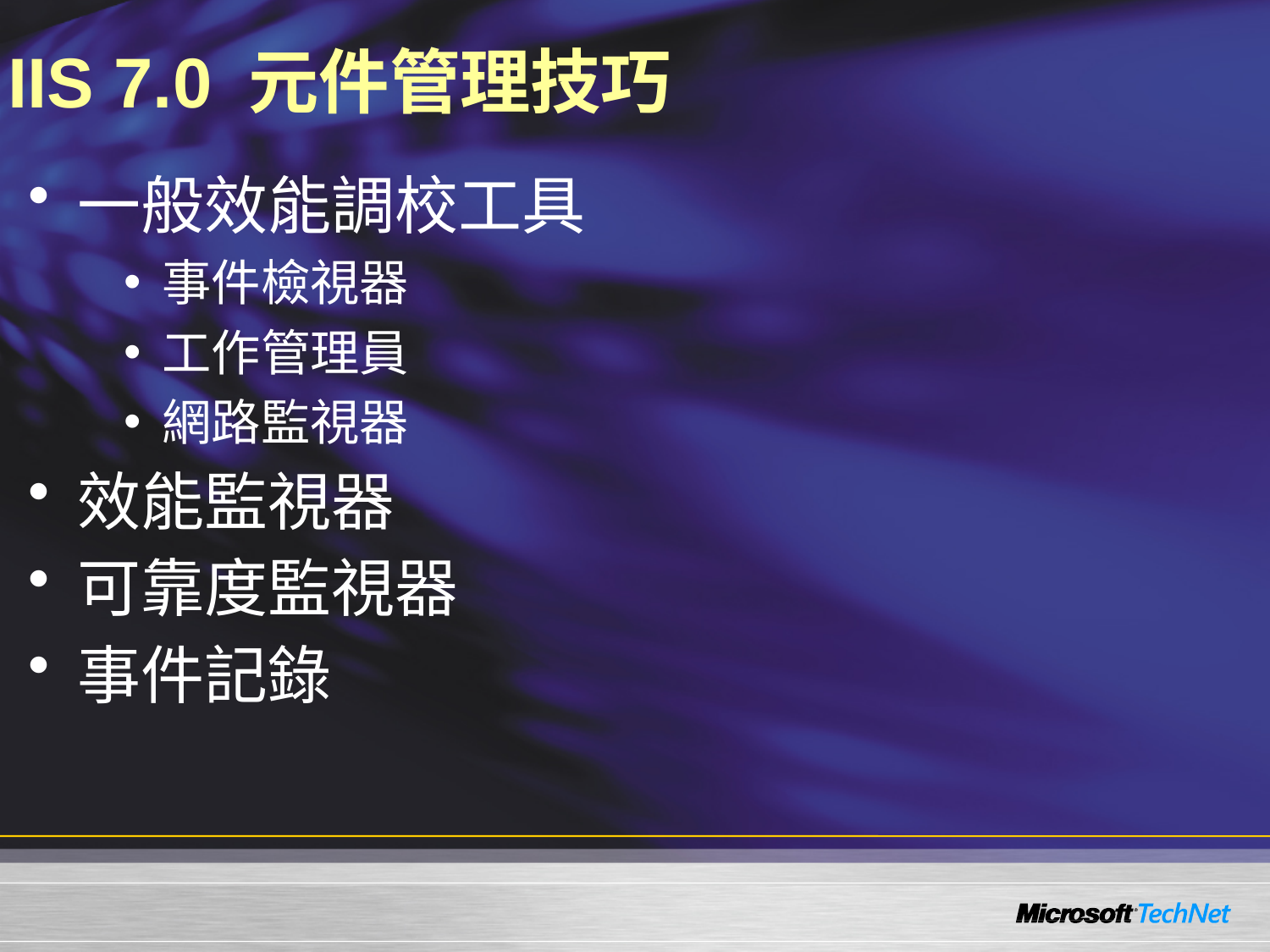

# IIS 7.0 元件管理技巧
一般效能調校工具
事件檢視器
工作管理員
網路監視器
效能監視器
可靠度監視器
事件記錄